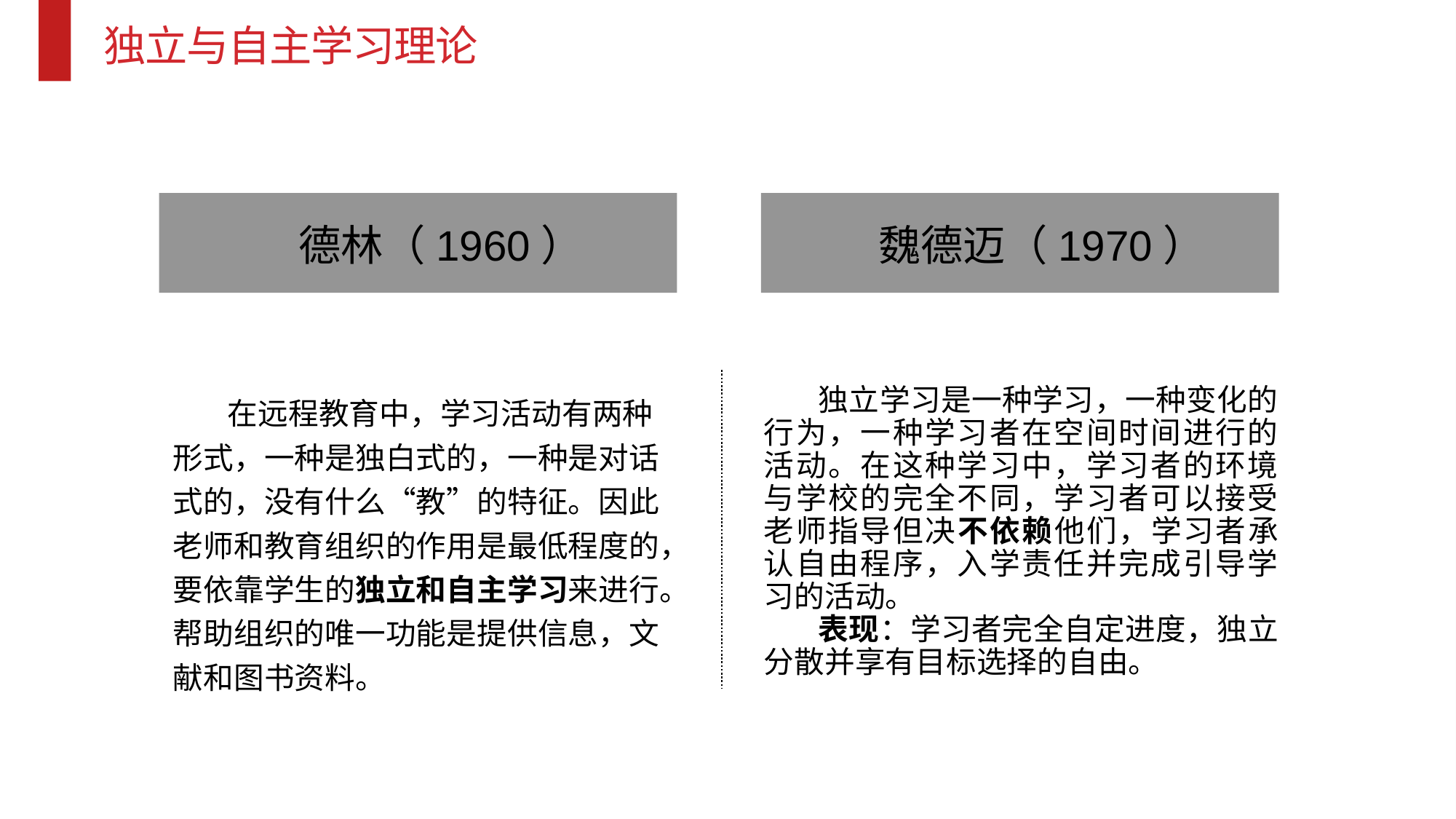

独立与自主学习理论

德林（1960）
魏德迈（1970）
独立学习是一种学习，一种变化的行为，一种学习者在空间时间进行的活动。在这种学习中，学习者的环境与学校的完全不同，学习者可以接受老师指导但决不依赖他们，学习者承认自由程序，入学责任并完成引导学习的活动。
表现：学习者完全自定进度，独立分散并享有目标选择的自由。
在远程教育中，学习活动有两种形式，一种是独白式的，一种是对话式的，没有什么“教”的特征。因此老师和教育组织的作用是最低程度的，要依靠学生的独立和自主学习来进行。帮助组织的唯一功能是提供信息，文献和图书资料。